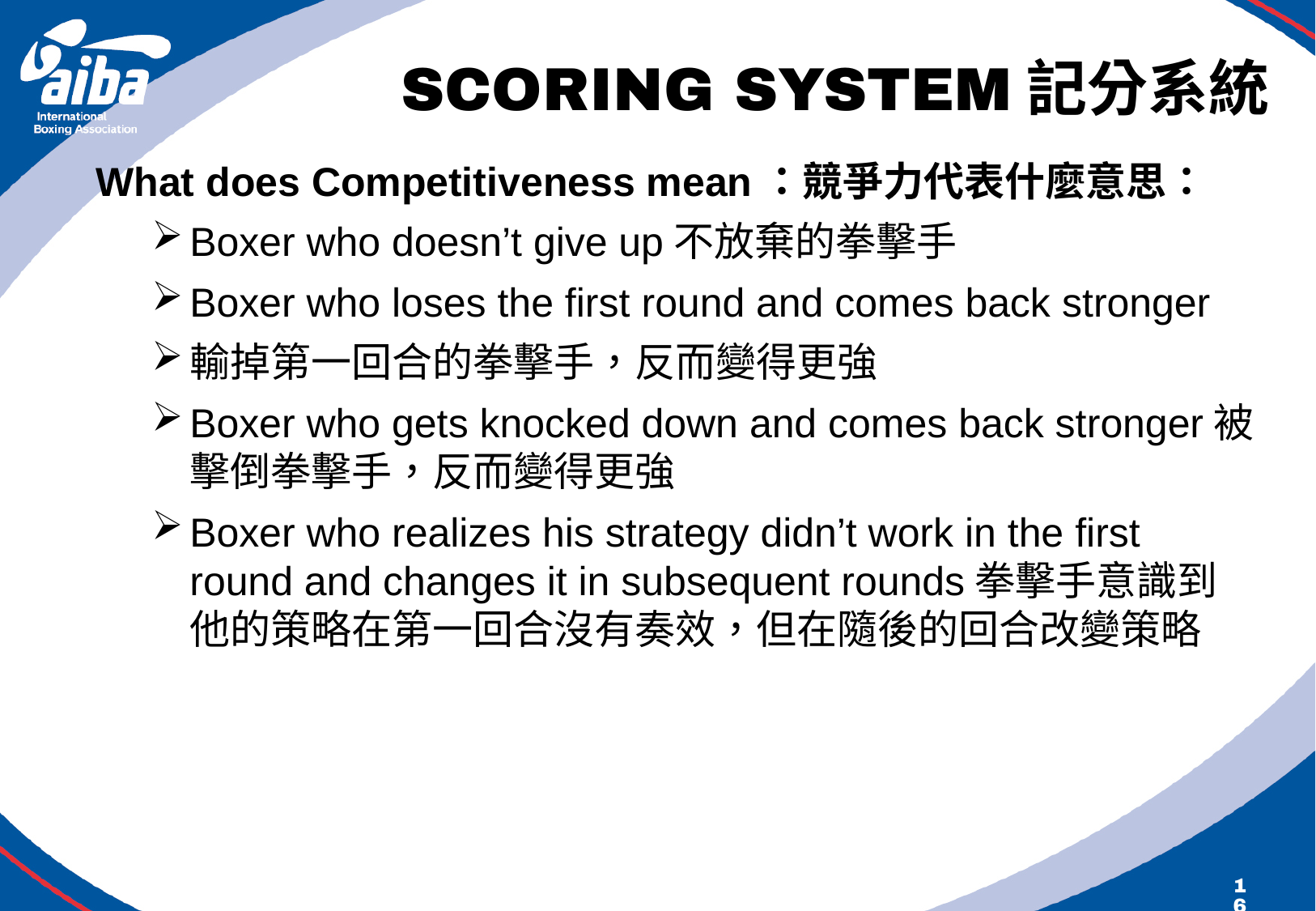

# SCORING SYSTEM記分系統
What does Competitiveness mean：競爭力代表什麼意思：
Boxer who doesn’t give up不放棄的拳擊手
Boxer who loses the first round and comes back stronger
輸掉第一回合的拳擊手，反而變得更強
Boxer who gets knocked down and comes back stronger被擊倒拳擊手，反而變得更強
Boxer who realizes his strategy didn’t work in the first round and changes it in subsequent rounds拳擊手意識到他的策略在第一回合沒有奏效，但在隨後的回合改變策略

162